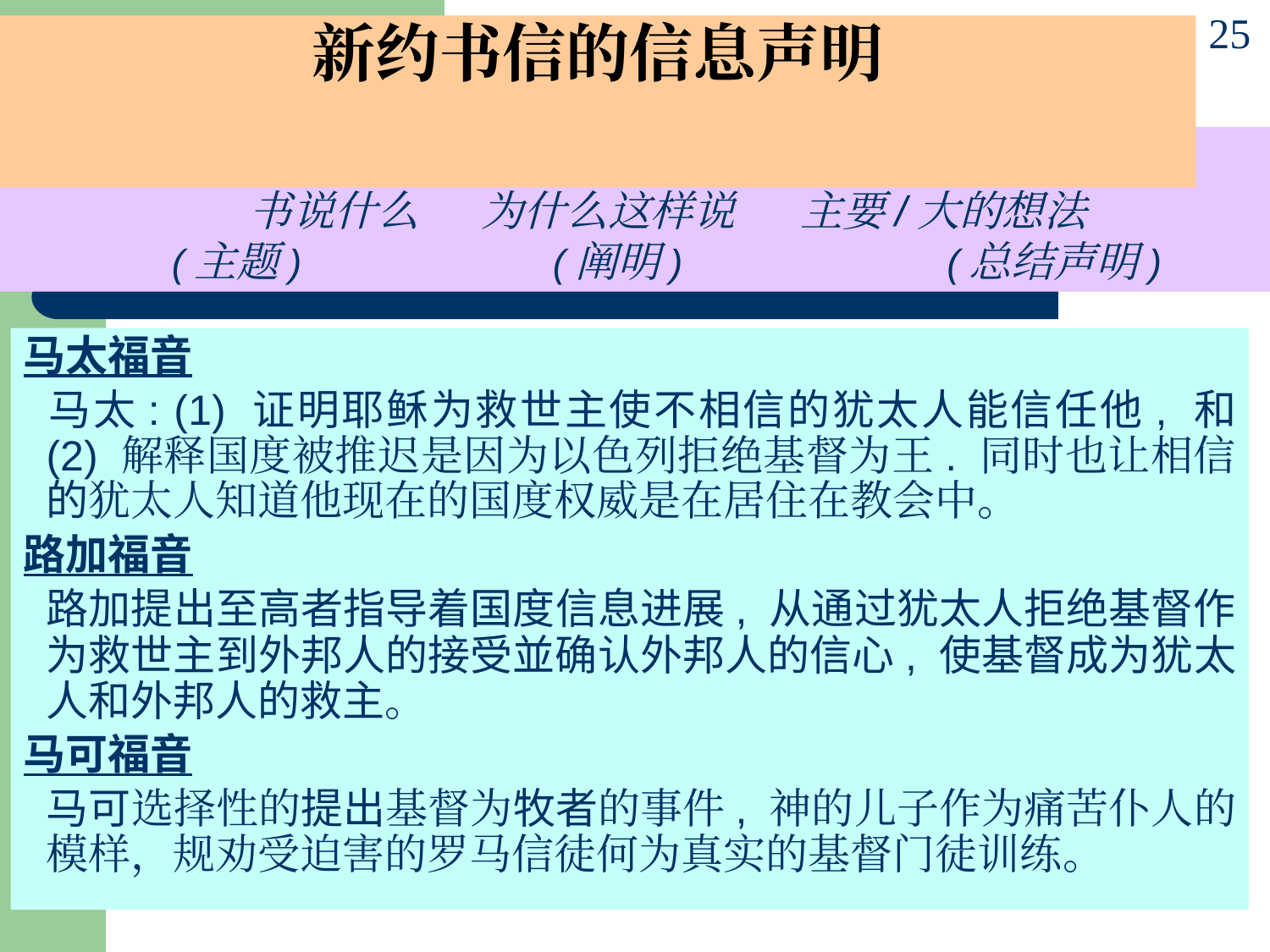

25
# 新约书信的信息声明
			主题	      +	目的	           =       信息
       书说什么 	为什么这样说      主要/大的想法
	(主题)		(阐明)	             (总结声明)
马太福音
	马太: (1) 证明耶稣为救世主使不相信的犹太人能信任他, 和 (2) 解释国度被推迟是因为以色列拒绝基督为王. 同时也让相信的犹太人知道他现在的国度权威是在居住在教会中。
路加福音
	路加提出至高者指导着国度信息进展, 从通过犹太人拒绝基督作为救世主到外邦人的接受並确认外邦人的信心, 使基督成为犹太人和外邦人的救主。
马可福音
	马可选择性的提出基督为牧者的事件, 神的儿子作为痛苦仆人的模样，规劝受迫害的罗马信徒何为真实的基督门徒训练。